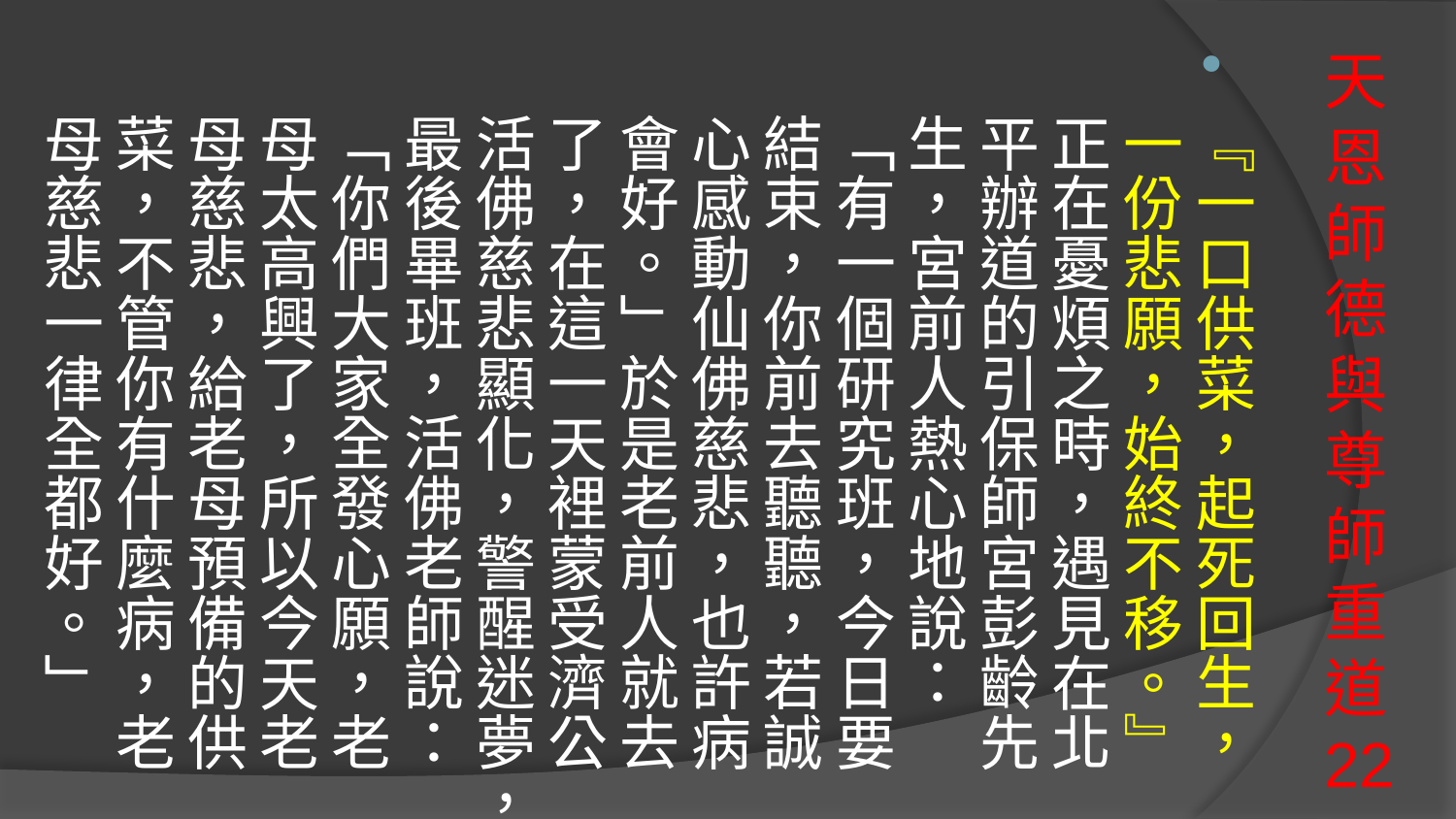

# 天恩師德與尊師重道 22
『一口供菜，起死回生，一份悲願，始終不移。』
正在憂煩之時，遇見在北平辦道的引保師宮彭齡先生，宮前人熱心地說：「有一個研究班，今日要結束，你前去聽聽，若誠心感動仙佛慈悲，也許病會好。」於是老前人就去了，在這一天裡蒙受濟公活佛慈悲顯化，警醒迷夢，最後畢班，活佛老師說：「你們大家全發心願，老母太高興了，所以今天老母慈悲，給老母預備的供菜，不管你有什麼病，老母慈悲一律全都好。」